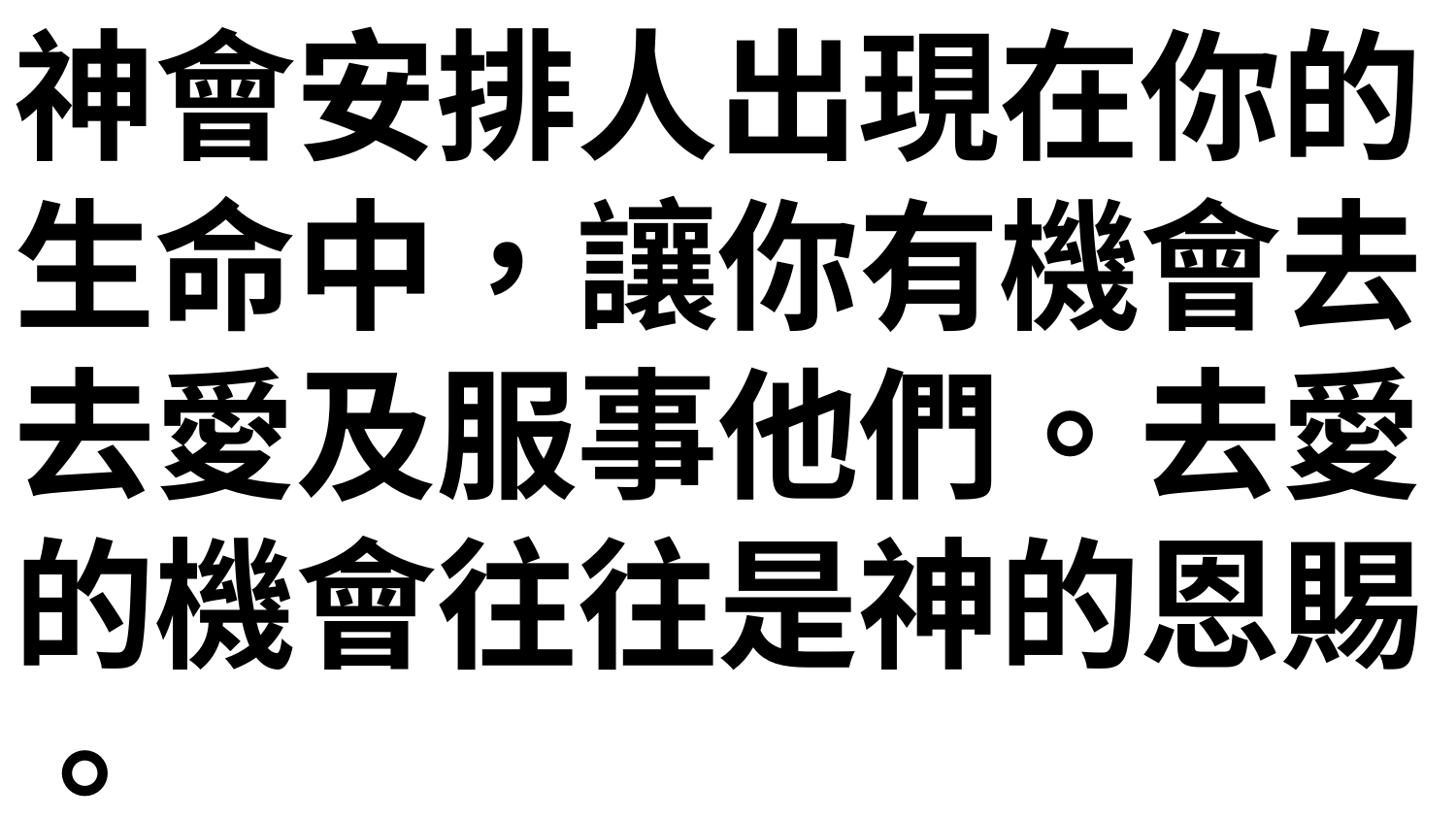

神會安排人出現在你的生命中，讓你有機會去去愛及服事他們。去愛的機會往往是神的恩賜
。